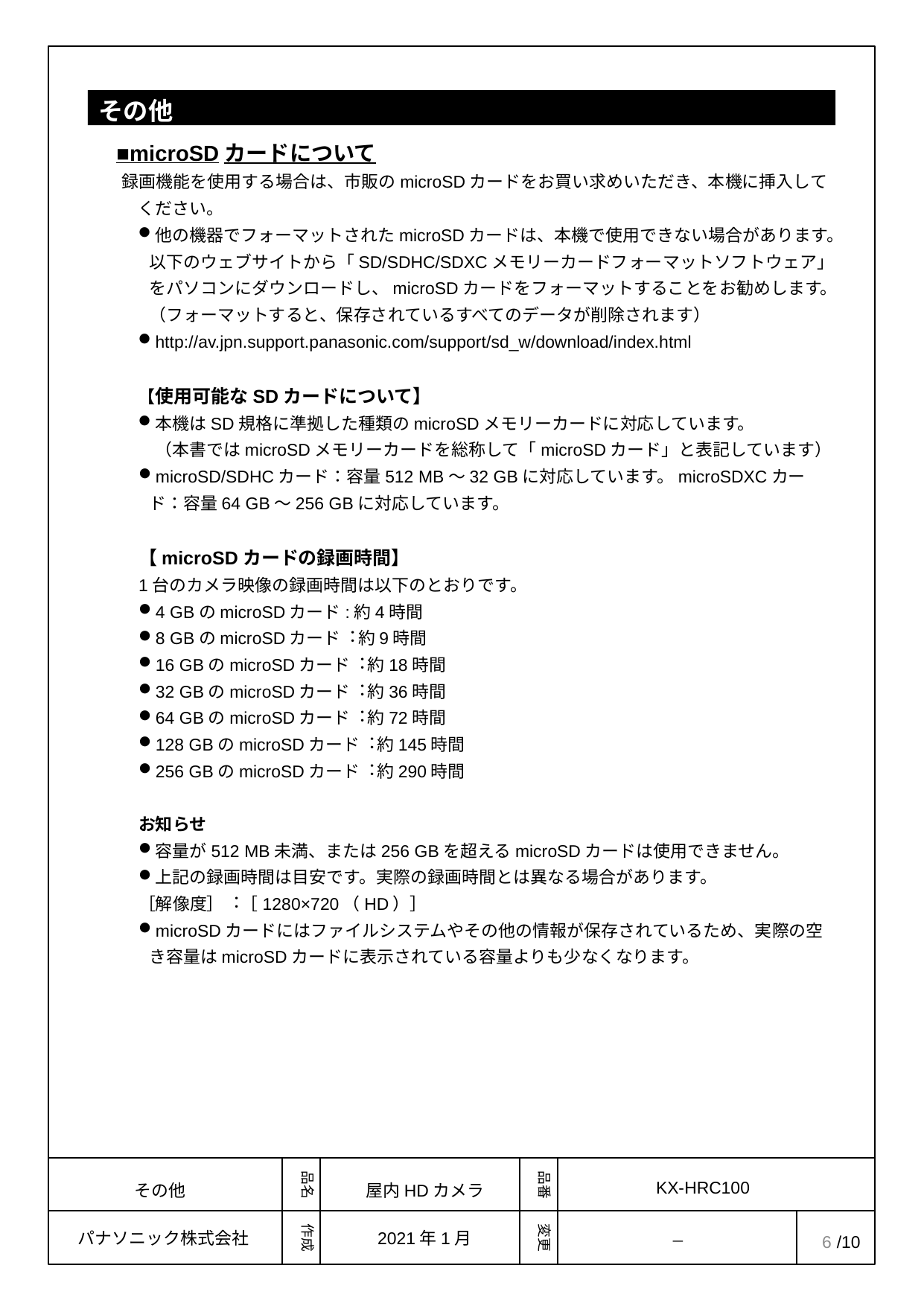

その他
■microSDカードについて
録画機能を使用する場合は、市販のmicroSDカードをお買い求めいただき、本機に挿入してください。
他の機器でフォーマットされたmicroSDカードは、本機で使用できない場合があります。以下のウェブサイトから「SD/SDHC/SDXCメモリーカードフォーマットソフトウェア」をパソコンにダウンロードし、microSDカードをフォーマットすることをお勧めします。（フォーマットすると、保存されているすべてのデータが削除されます）
http://av.jpn.support.panasonic.com/support/sd_w/download/index.html

【使用可能なSDカードについて】
本機はSD規格に準拠した種類のmicroSDメモリーカードに対応しています。
　（本書ではmicroSDメモリーカードを総称して「microSDカード」と表記しています）
microSD/SDHCカード：容量512 MB～32 GBに対応しています。microSDXCカード：容量64 GB～256 GBに対応しています。

【microSDカードの録画時間】
1台のカメラ映像の録画時間は以下のとおりです。
4 GBのmicroSDカード:約4時間
8 GBのmicroSDカード︓約9時間
16 GBのmicroSDカード︓約18時間
32 GBのmicroSDカード︓約36時間
64 GBのmicroSDカード︓約72時間
128 GBのmicroSDカード︓約145時間
256 GBのmicroSDカード︓約290時間

お知らせ
容量が512 MB未満、または256 GBを超えるmicroSDカードは使⽤できません。
上記の録画時間は⽬安です。実際の録画時間とは異なる場合があります。
［解像度］︓［1280×720（HD）］
microSDカードにはファイルシステムやその他の情報が保存されているため、実際の空き容量はmicroSDカードに表⽰されている容量よりも少なくなります。

その他
6